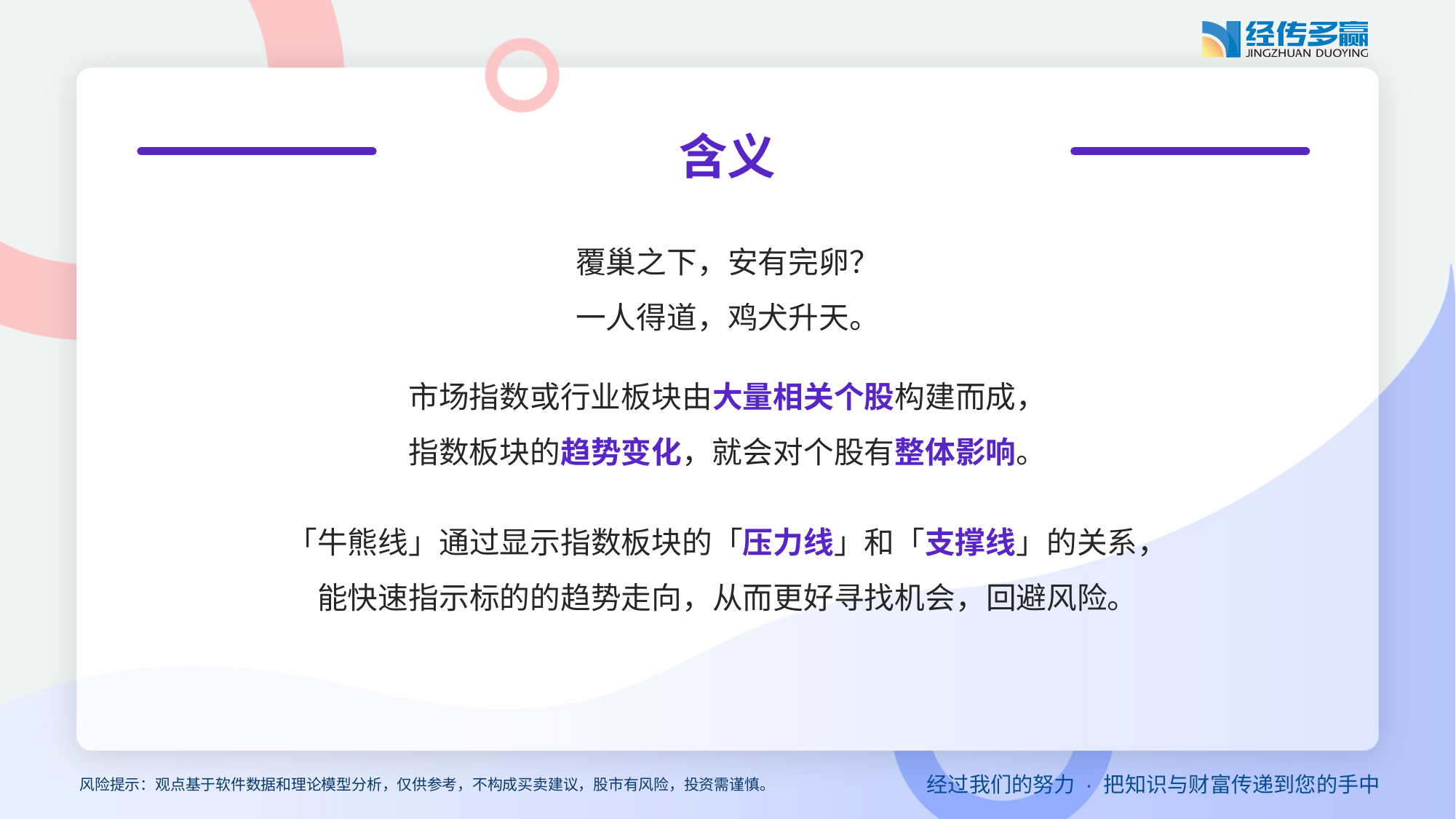

含义
覆巢之下，安有完卵？
一人得道，鸡犬升天。
市场指数或行业板块由大量相关个股构建而成，
指数板块的趋势变化，就会对个股有整体影响。
「牛熊线」通过显示指数板块的「压力线」和「支撑线」的关系，
能快速指示标的的趋势走向，从而更好寻找机会，回避风险。